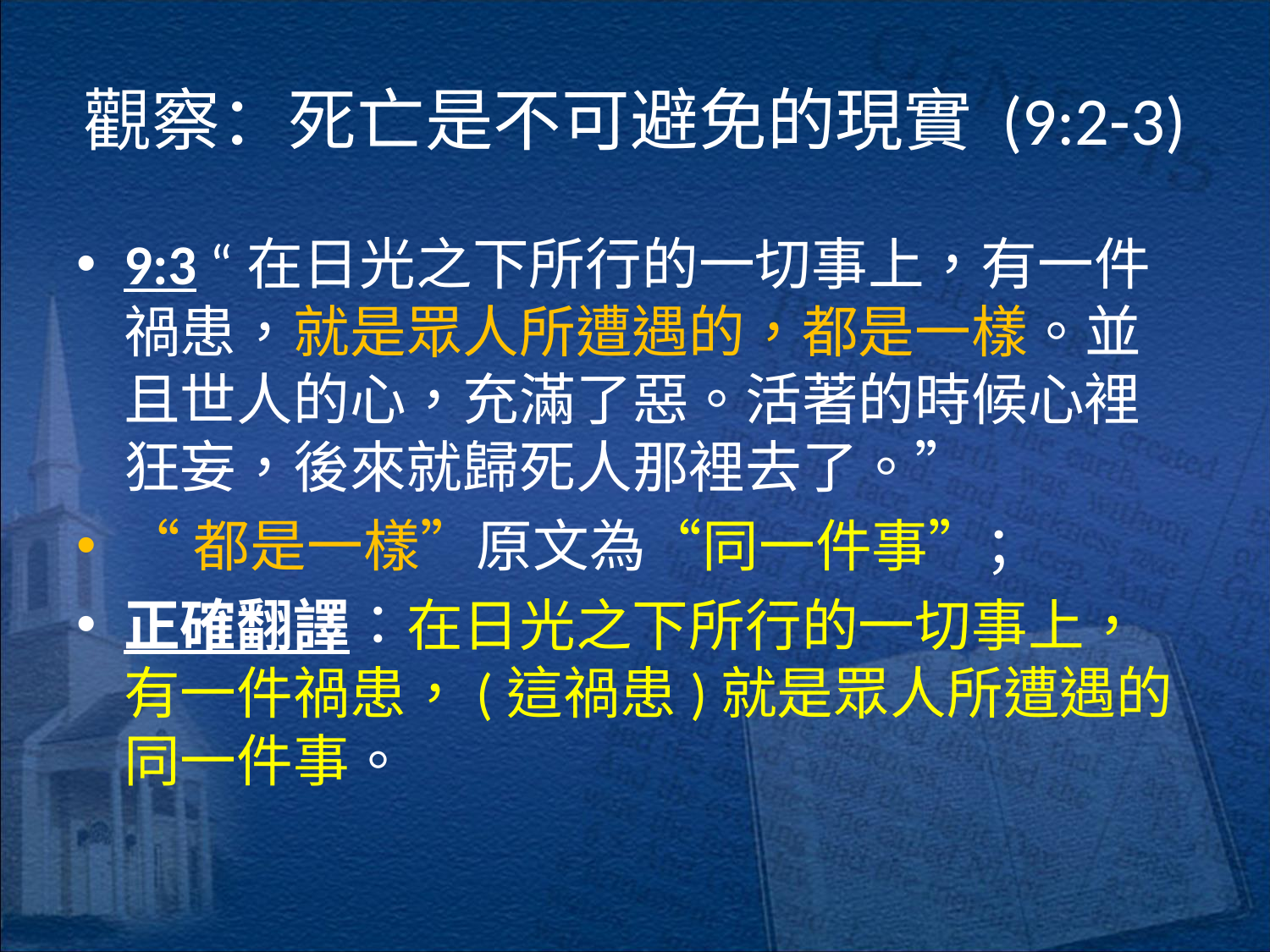

# 觀察：死亡是不可避免的現實 (9:2-3)
9:3 “在日光之下所行的一切事上，有一件禍患，就是眾人所遭遇的，都是一樣。並且世人的心，充滿了惡。活著的時候心裡狂妄，後來就歸死人那裡去了。”
“都是一樣”原文為“同一件事”；
正確翻譯：在日光之下所行的一切事上，有一件禍患，(這禍患)就是眾人所遭遇的同一件事。